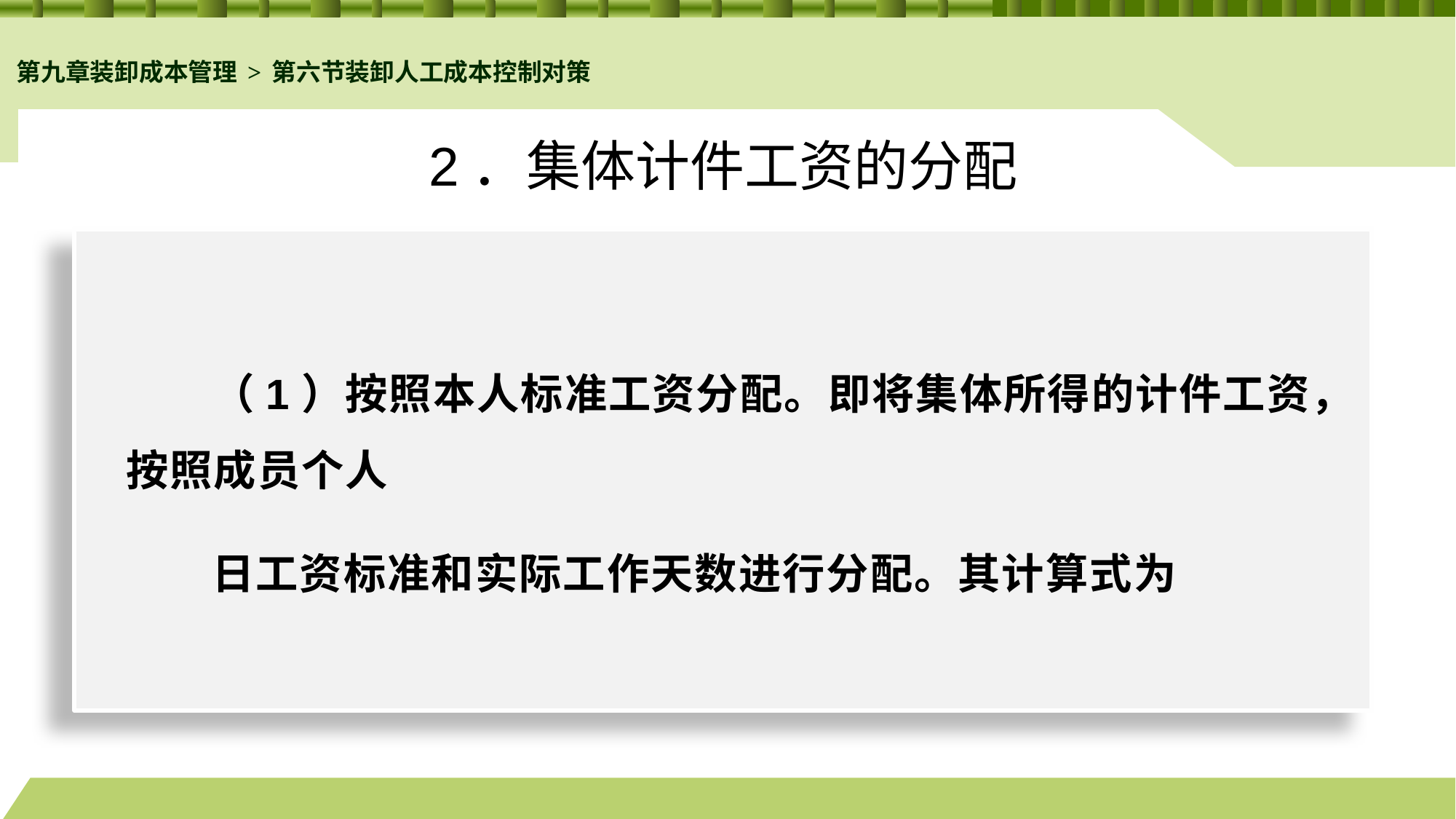

第九章装卸成本管理>第六节装卸人工成本控制对策
# 2．集体计件工资的分配
（1）按照本人标准工资分配。即将集体所得的计件工资，按照成员个人
日工资标准和实际工作天数进行分配。其计算式为